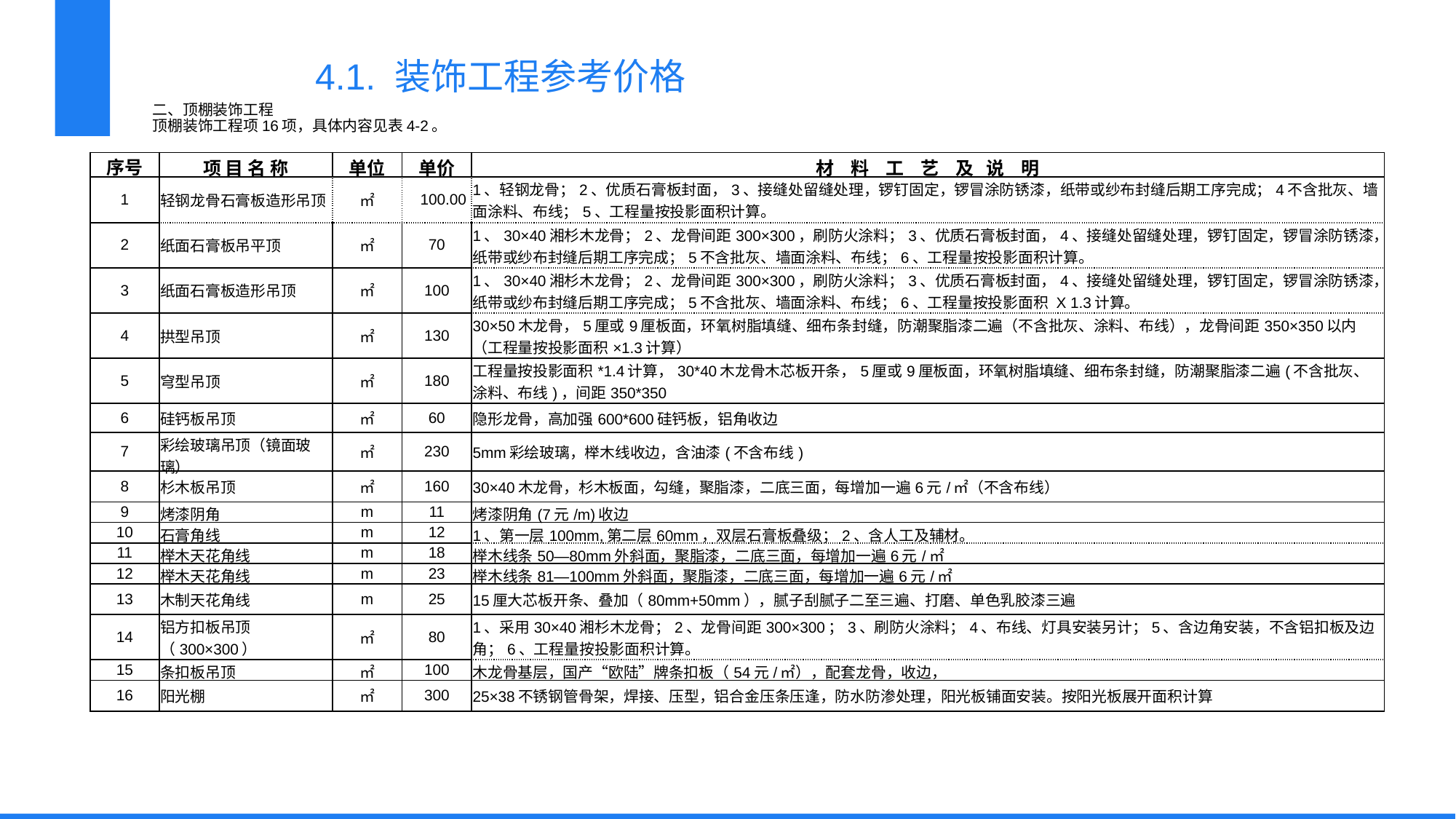

4.1. 装饰工程参考价格
二、顶棚装饰工程
顶棚装饰工程项16项，具体内容见表4-2。
| 序号 | 项 目 名 称 | 单位 | 单价 | 材 料 工 艺 及 说 明 |
| --- | --- | --- | --- | --- |
| 1 | 轻钢龙骨石膏板造形吊顶 | ㎡ | 100.00 | 1、轻钢龙骨；2、优质石膏板封面，3、接缝处留缝处理，锣钉固定，锣冒涂防锈漆，纸带或纱布封缝后期工序完成；4不含批灰、墙面涂料、布线；5、工程量按投影面积计算。 |
| 2 | 纸面石膏板吊平顶 | ㎡ | 70 | 1、30×40湘杉木龙骨；2、龙骨间距300×300，刷防火涂料；3、优质石膏板封面，4、接缝处留缝处理，锣钉固定，锣冒涂防锈漆，纸带或纱布封缝后期工序完成；5不含批灰、墙面涂料、布线；6、工程量按投影面积计算。 |
| 3 | 纸面石膏板造形吊顶 | ㎡ | 100 | 1、30×40湘杉木龙骨；2、龙骨间距300×300，刷防火涂料；3、优质石膏板封面，4、接缝处留缝处理，锣钉固定，锣冒涂防锈漆，纸带或纱布封缝后期工序完成；5不含批灰、墙面涂料、布线；6、工程量按投影面积 X 1.3计算。 |
| 4 | 拱型吊顶 | ㎡ | 130 | 30×50木龙骨，5厘或9厘板面，环氧树脂填缝、细布条封缝，防潮聚脂漆二遍（不含批灰、涂料、布线），龙骨间距350×350以内（工程量按投影面积×1.3计算） |
| 5 | 穹型吊顶 | ㎡ | 180 | 工程量按投影面积\*1.4计算，30\*40木龙骨木芯板开条，5厘或9厘板面，环氧树脂填缝、细布条封缝，防潮聚脂漆二遍(不含批灰、涂料、布线)，间距350\*350 |
| 6 | 硅钙板吊顶 | ㎡ | 60 | 隐形龙骨，高加强600\*600硅钙板，铝角收边 |
| 7 | 彩绘玻璃吊顶（镜面玻璃） | ㎡ | 230 | 5mm彩绘玻璃，榉木线收边，含油漆(不含布线) |
| 8 | 杉木板吊顶 | ㎡ | 160 | 30×40木龙骨，杉木板面，勾缝，聚脂漆，二底三面，每增加一遍6元/㎡（不含布线） |
| 9 | 烤漆阴角 | m | 11 | 烤漆阴角(7元/m)收边 |
| 10 | 石膏角线 | m | 12 | 1、第一层100mm,第二层60mm，双层石膏板叠级；2、含人工及辅材。 |
| 11 | 榉木天花角线 | m | 18 | 榉木线条50—80mm外斜面，聚脂漆，二底三面，每增加一遍6元/㎡ |
| 12 | 榉木天花角线 | m | 23 | 榉木线条81—100mm外斜面，聚脂漆，二底三面，每增加一遍6元/㎡ |
| 13 | 木制天花角线 | m | 25 | 15厘大芯板开条、叠加（80mm+50mm），腻子刮腻子二至三遍、打磨、单色乳胶漆三遍 |
| 14 | 铝方扣板吊顶（300×300） | ㎡ | 80 | 1、采用30×40湘杉木龙骨；2、龙骨间距300×300；3、刷防火涂料；4、布线、灯具安装另计；5、含边角安装，不含铝扣板及边角；6、工程量按投影面积计算。 |
| 15 | 条扣板吊顶 | ㎡ | 100 | 木龙骨基层，国产“欧陆”牌条扣板（54元/㎡），配套龙骨，收边， |
| 16 | 阳光棚 | ㎡ | 300 | 25×38不锈钢管骨架，焊接、压型，铝合金压条压逢，防水防渗处理，阳光板铺面安装。按阳光板展开面积计算 |